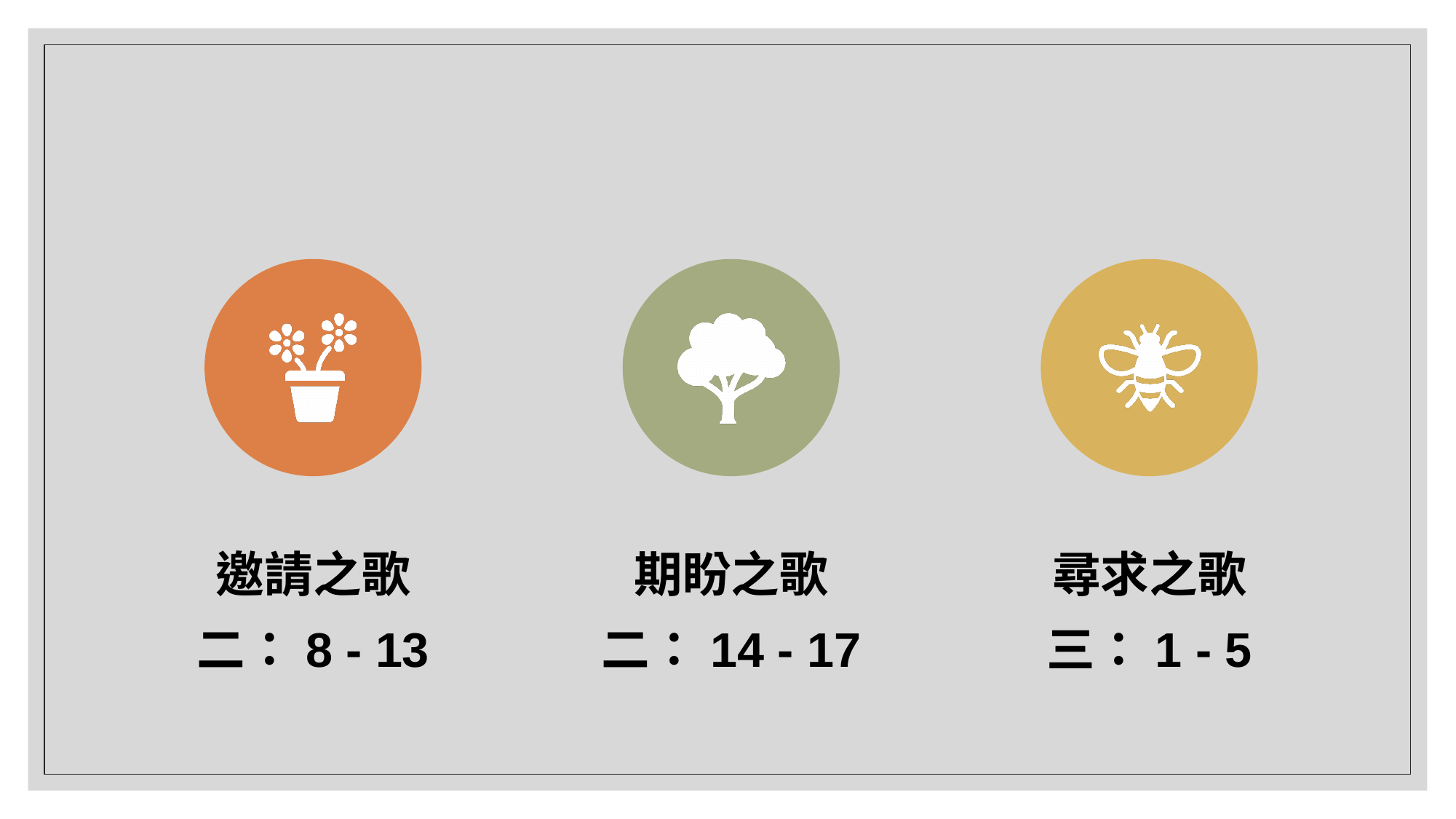

#
邀請之歌
二：8 - 13
期盼之歌
二：14 - 17
尋求之歌
三：1 - 5